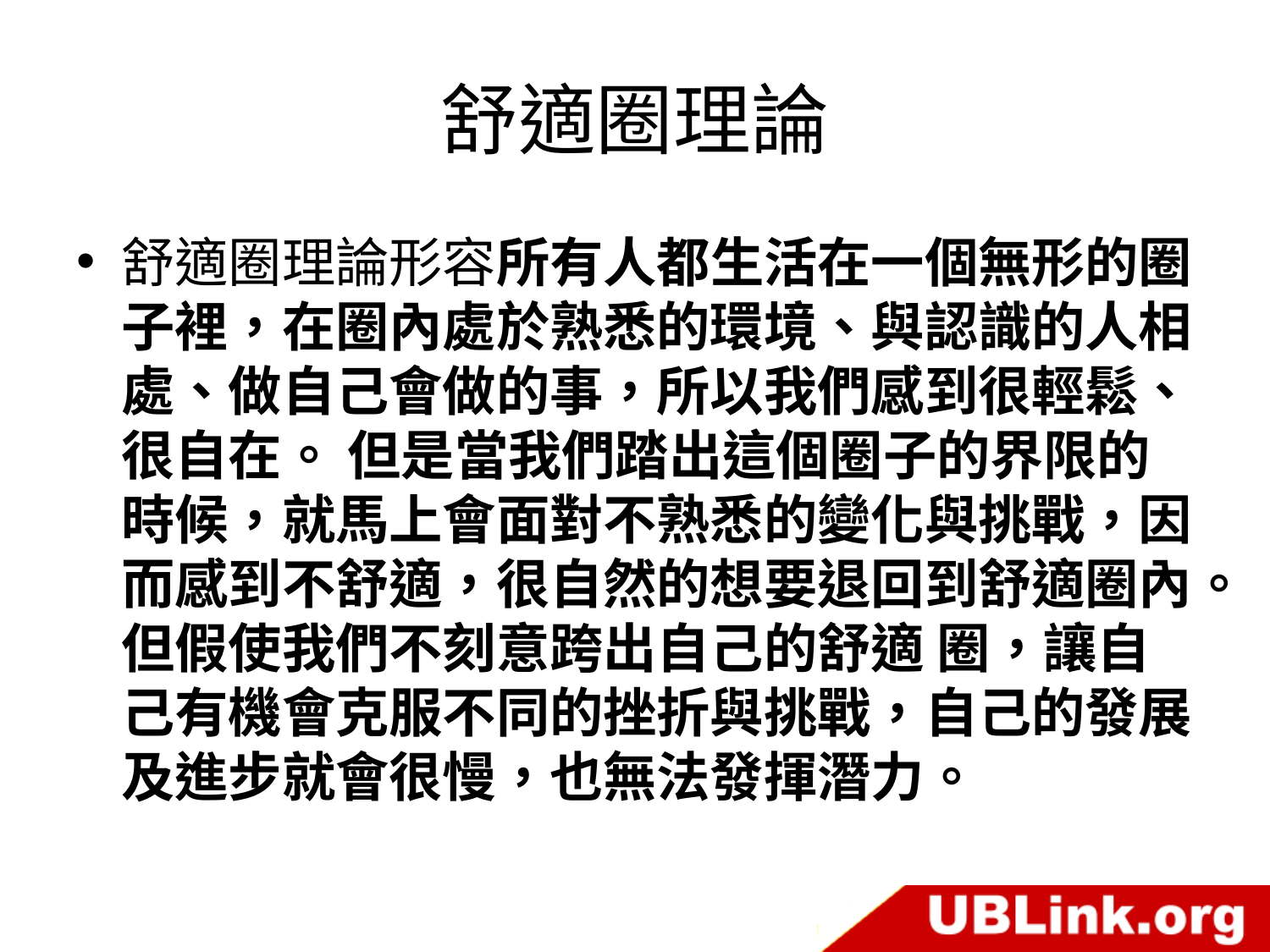

# 舒適圈理論
舒適圈理論形容所有人都生活在一個無形的圈子裡，在圈內處於熟悉的環境、與認識的人相處、做自己會做的事，所以我們感到很輕鬆、很自在。 但是當我們踏出這個圈子的界限的時候，就馬上會面對不熟悉的變化與挑戰，因而感到不舒適，很自然的想要退回到舒適圈內。但假使我們不刻意跨出自己的舒適 圈，讓自己有機會克服不同的挫折與挑戰，自己的發展及進步就會很慢，也無法發揮潛力。